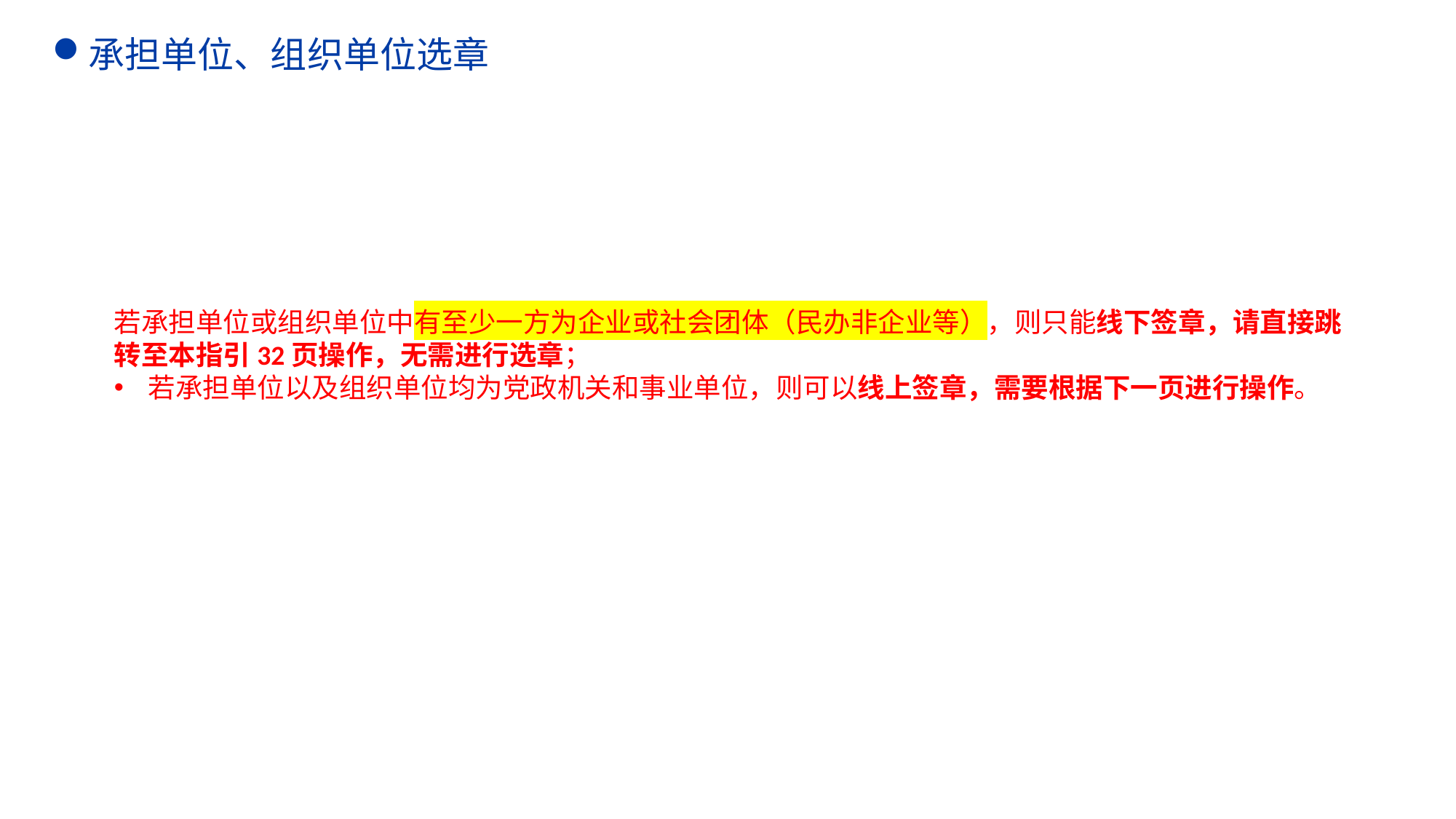

承担单位、组织单位选章
若承担单位或组织单位中有至少一方为企业或社会团体（民办非企业等），则只能线下签章，请直接跳转至本指引32页操作，无需进行选章；
若承担单位以及组织单位均为党政机关和事业单位，则可以线上签章，需要根据下一页进行操作。